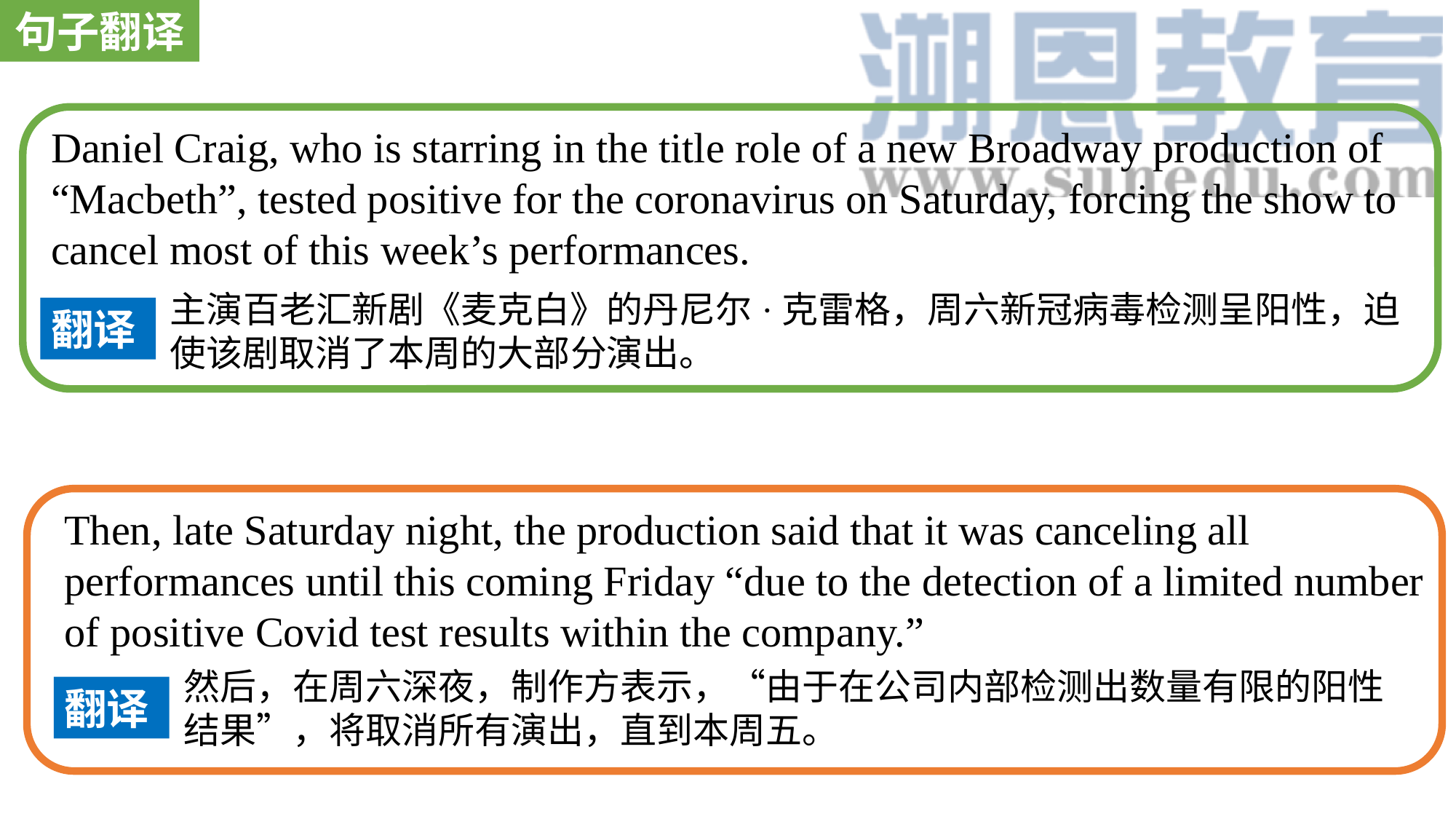

句子翻译

Daniel Craig, who is starring in the title role of a new Broadway production of “Macbeth”, tested positive for the coronavirus on Saturday, forcing the show to cancel most of this week’s performances.
主演百老汇新剧《麦克白》的丹尼尔·克雷格，周六新冠病毒检测呈阳性，迫使该剧取消了本周的大部分演出。
翻译

Then, late Saturday night, the production said that it was canceling all performances until this coming Friday “due to the detection of a limited number of positive Covid test results within the company.”
然后，在周六深夜，制作方表示，“由于在公司内部检测出数量有限的阳性结果”，将取消所有演出，直到本周五。
翻译